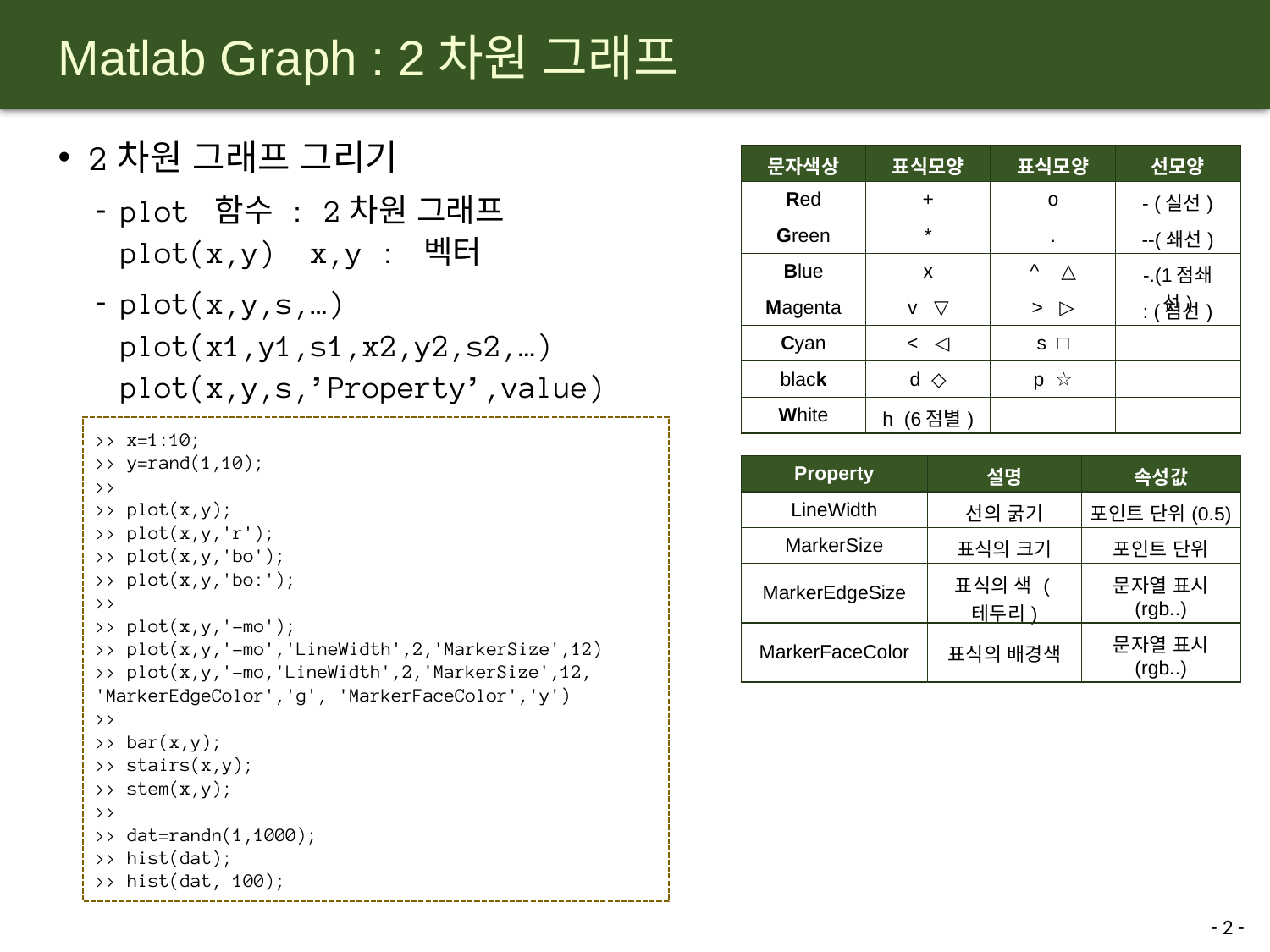

# Matlab Graph : 2차원 그래프
2차원 그래프 그리기
plot 함수 : 2차원 그래프
plot(x,y)  x,y : 벡터
plot(x,y,s,…)
plot(x1,y1,s1,x2,y2,s2,…)
plot(x,y,s,’Property’,value)
| 문자색상 | 표식모양 | 표식모양 | 선모양 |
| --- | --- | --- | --- |
| Red | + | o | - (실선) |
| Green | \* | . | --(쇄선) |
| Blue | x | ^ △ | -.(1점쇄선) |
| Magenta | v ▽ | > ▷ | : (점선) |
| Cyan | < ◁ | s □ |  |
| black | d ◇ | p ☆ |  |
| White | h (6점별) |  |  |
>> x=1:10;
>> y=rand(1,10);
>>
>> plot(x,y);
>> plot(x,y,'r');
>> plot(x,y,'bo');
>> plot(x,y,'bo:');
>>
>> plot(x,y,'-mo');
>> plot(x,y,'-mo','LineWidth',2,'MarkerSize',12)
>> plot(x,y,'-mo,'LineWidth',2,'MarkerSize',12, 'MarkerEdgeColor','g', 'MarkerFaceColor','y')
>>
>> bar(x,y);
>> stairs(x,y);
>> stem(x,y);
>>
>> dat=randn(1,1000);
>> hist(dat);
>> hist(dat, 100);
| Property | 설명 | 속성값 |
| --- | --- | --- |
| LineWidth | 선의 굵기 | 포인트 단위(0.5) |
| MarkerSize | 표식의 크기 | 포인트 단위 |
| MarkerEdgeSize | 표식의 색 (테두리) | 문자열 표시 (rgb..) |
| MarkerFaceColor | 표식의 배경색 | 문자열 표시 (rgb..) |
2